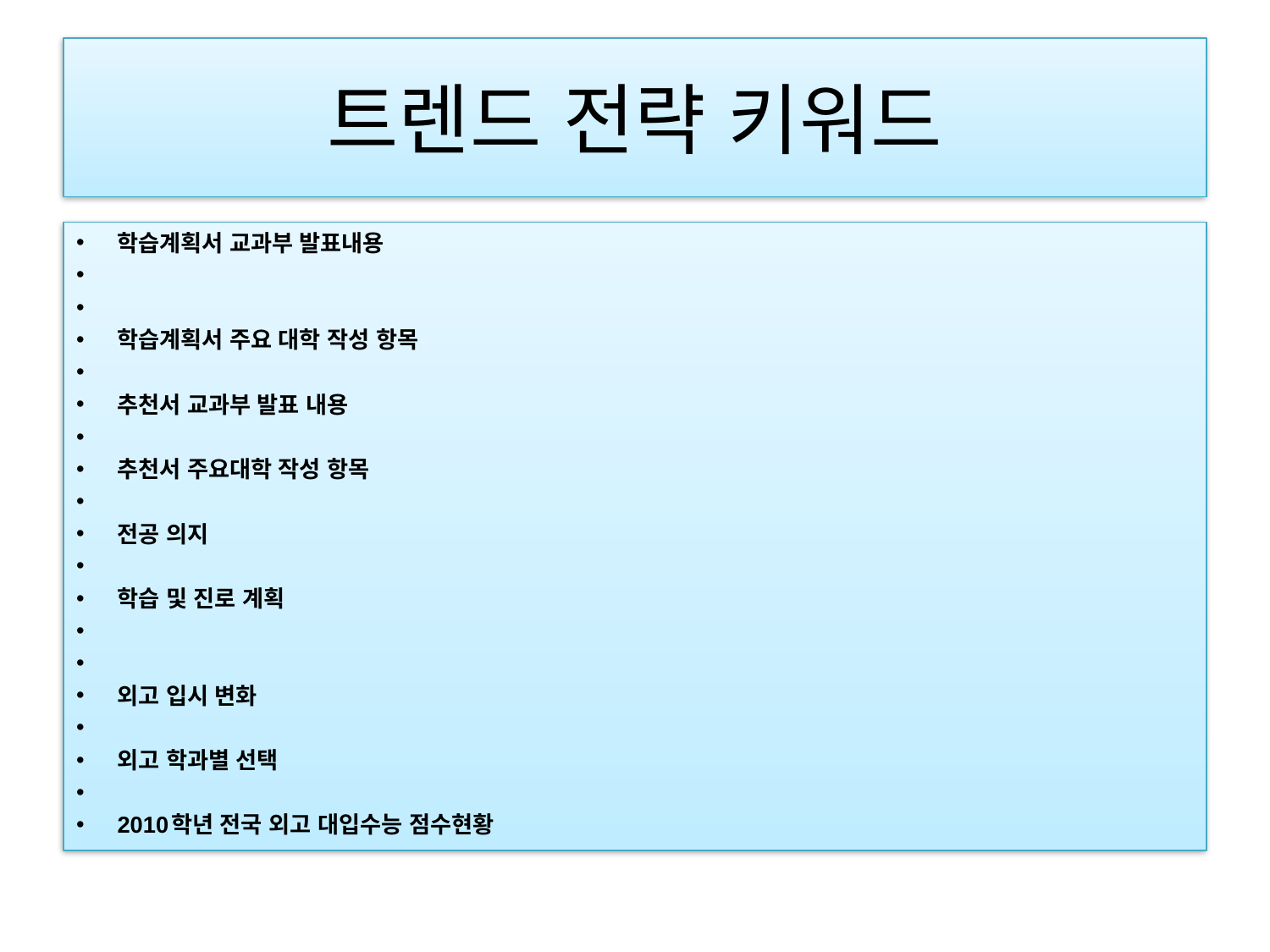

# 트렌드 전략 키워드
학습계획서 교과부 발표내용

학습계획서 주요 대학 작성 항목

추천서 교과부 발표 내용

추천서 주요대학 작성 항목

전공 의지

학습 및 진로 계획

외고 입시 변화

외고 학과별 선택

2010학년 전국 외고 대입수능 점수현황